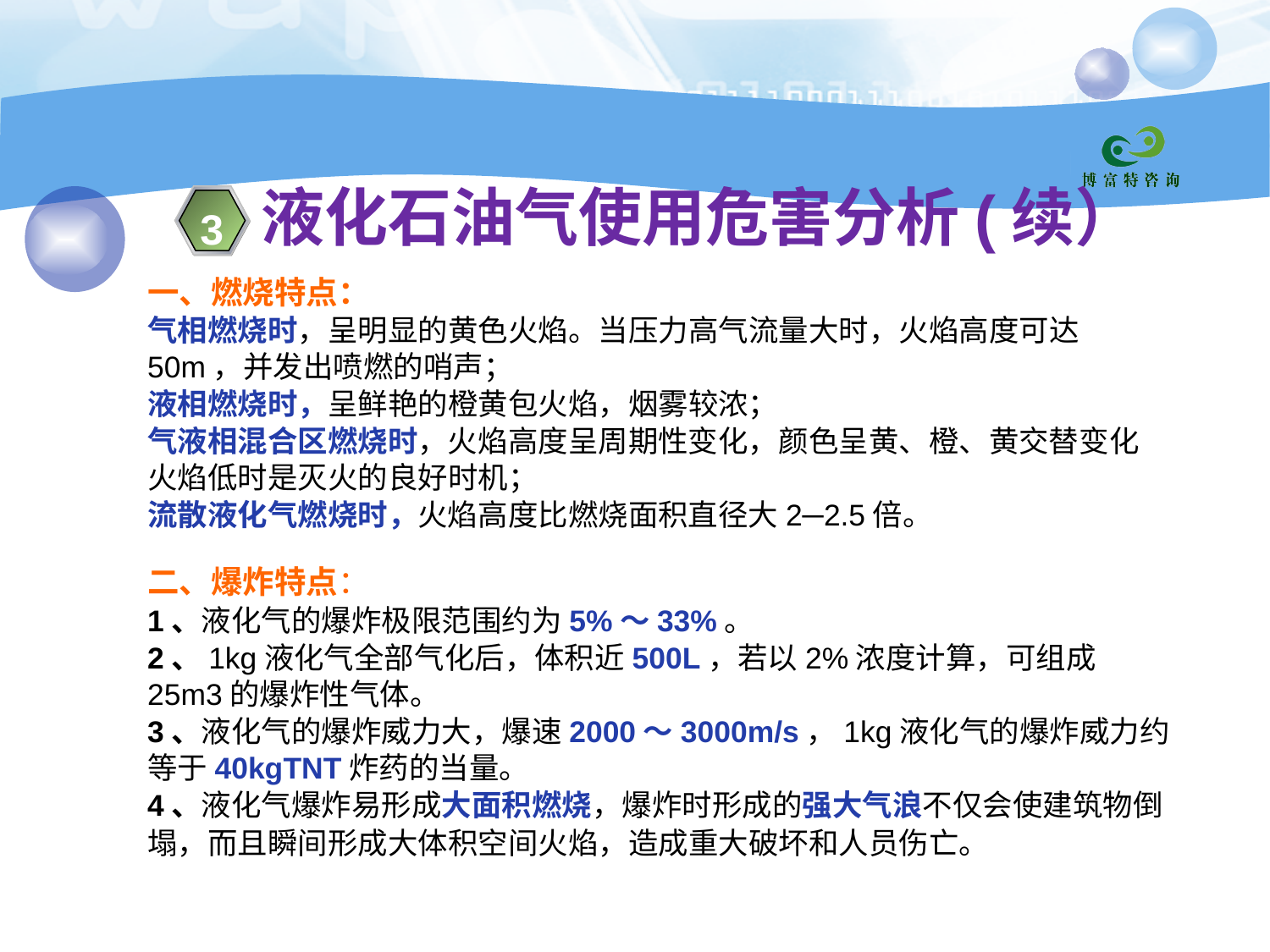

液化石油气使用危害分析(续）

3
一、燃烧特点：
气相燃烧时，呈明显的黄色火焰。当压力高气流量大时，火焰高度可达50m，并发出喷燃的哨声；
液相燃烧时，呈鲜艳的橙黄包火焰，烟雾较浓；
气液相混合区燃烧时，火焰高度呈周期性变化，颜色呈黄、橙、黄交替变化火焰低时是灭火的良好时机；
流散液化气燃烧时，火焰高度比燃烧面积直径大2─2.5倍。
二、爆炸特点：
1、液化气的爆炸极限范围约为5%～33%。
2、1kg液化气全部气化后，体积近500L，若以2%浓度计算，可组成25m3的爆炸性气体。
3、液化气的爆炸威力大，爆速2000～3000m/s，1kg液化气的爆炸威力约等于40kgTNT炸药的当量。
4、液化气爆炸易形成大面积燃烧，爆炸时形成的强大气浪不仅会使建筑物倒塌，而且瞬间形成大体积空间火焰，造成重大破坏和人员伤亡。